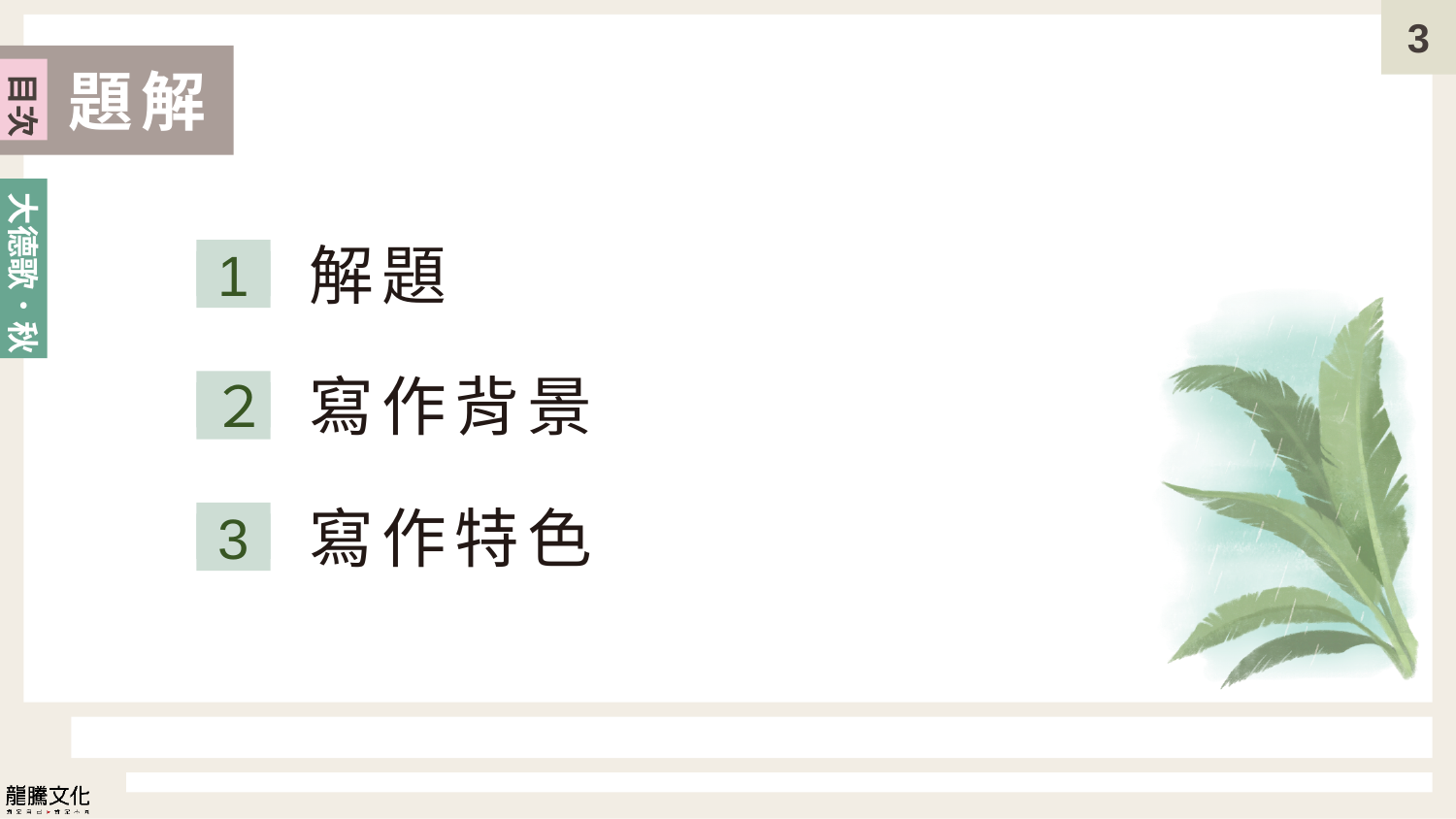

題解
目次
解題

1
寫作背景

２
寫作特色

3